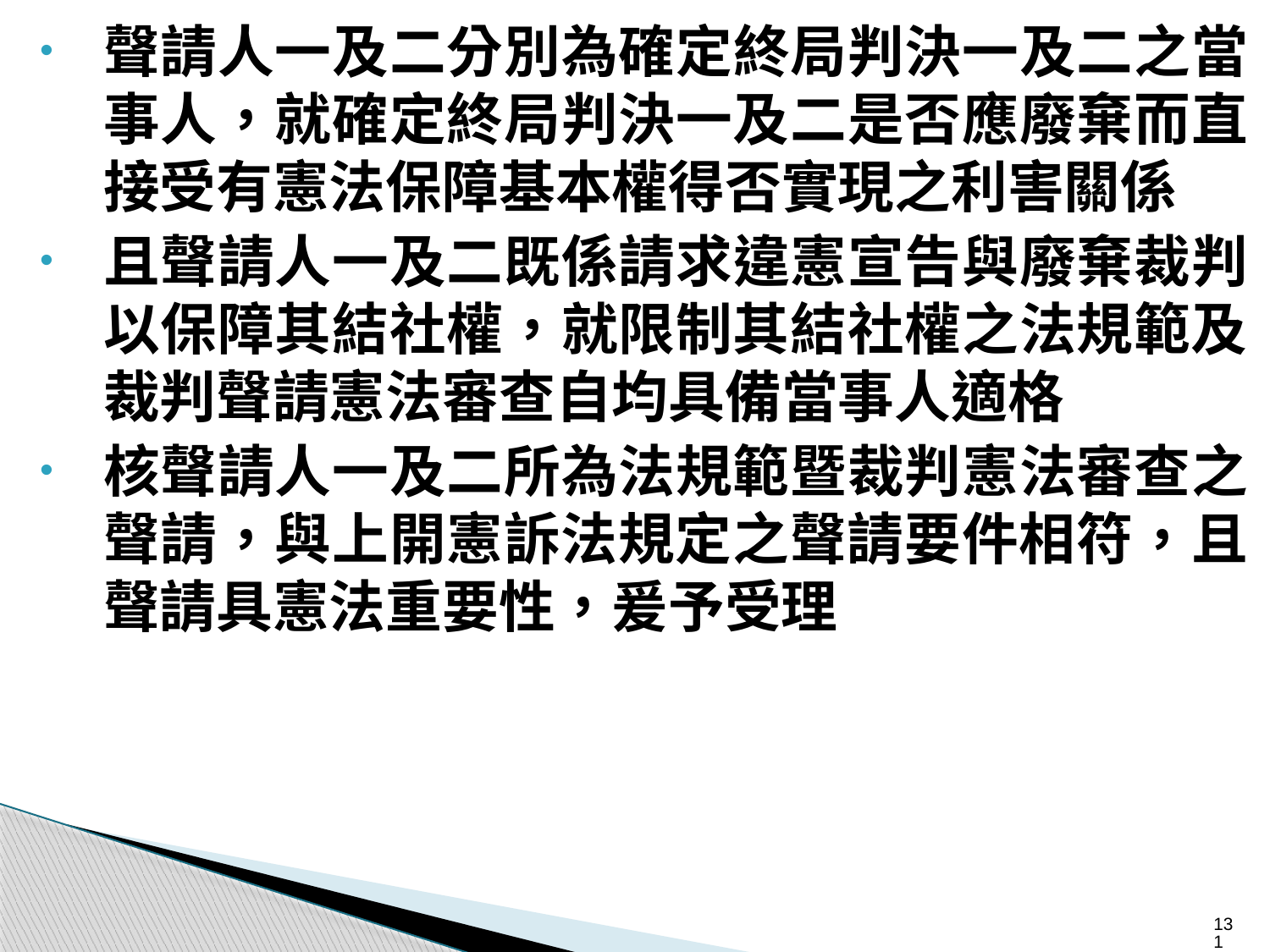

聲請人一及二分別為確定終局判決一及二之當事人，就確定終局判決一及二是否應廢棄而直接受有憲法保障基本權得否實現之利害關係
且聲請人一及二既係請求違憲宣告與廢棄裁判以保障其結社權，就限制其結社權之法規範及裁判聲請憲法審查自均具備當事人適格
核聲請人一及二所為法規範暨裁判憲法審查之聲請，與上開憲訴法規定之聲請要件相符，且聲請具憲法重要性，爰予受理
131